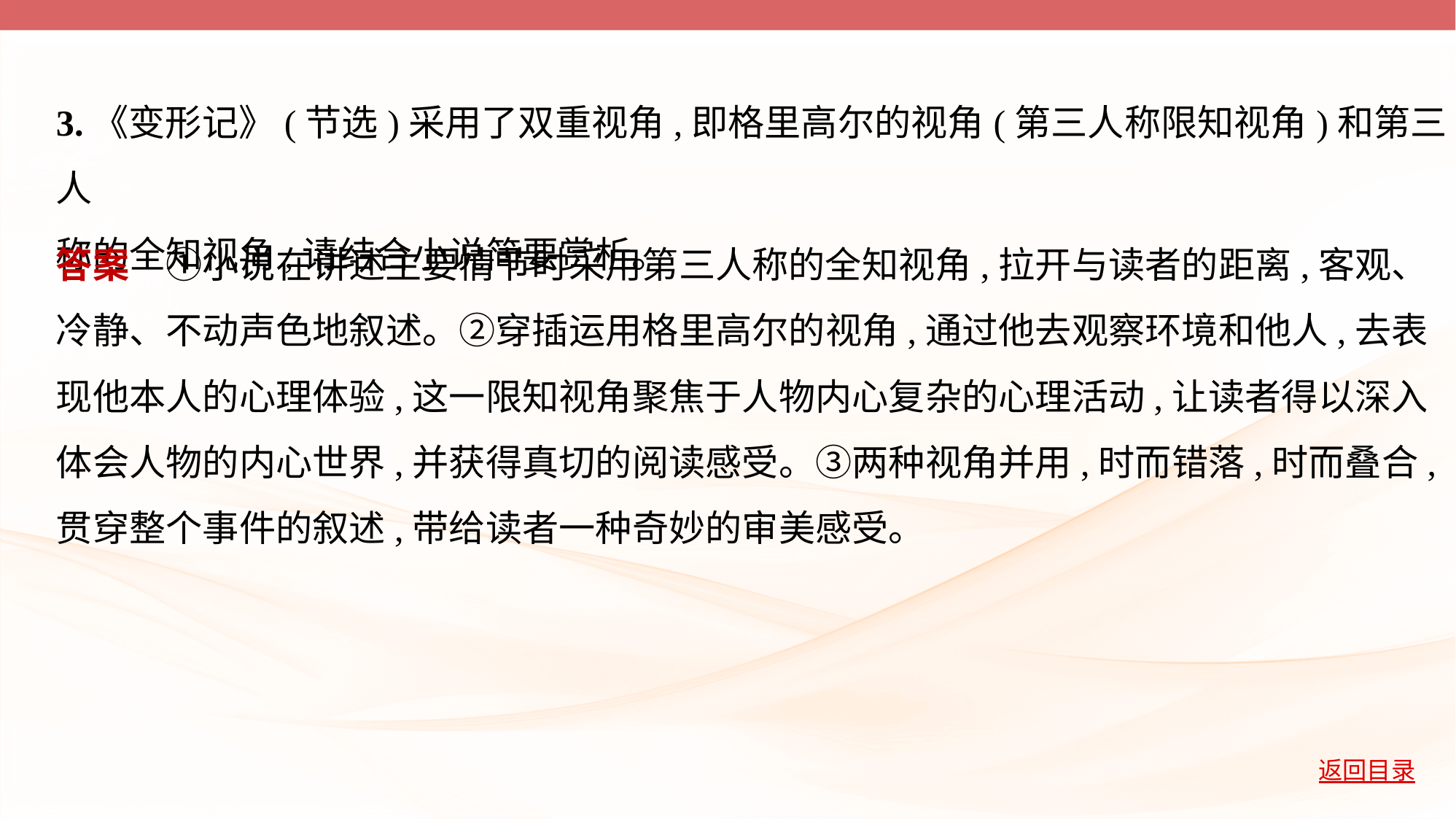

3.《变形记》(节选)采用了双重视角,即格里高尔的视角(第三人称限知视角)和第三人
称的全知视角,请结合小说简要赏析。
答案　①小说在讲述主要情节时采用第三人称的全知视角,拉开与读者的距离,客观、
冷静、不动声色地叙述。②穿插运用格里高尔的视角,通过他去观察环境和他人,去表
现他本人的心理体验,这一限知视角聚焦于人物内心复杂的心理活动,让读者得以深入
体会人物的内心世界,并获得真切的阅读感受。③两种视角并用,时而错落,时而叠合,
贯穿整个事件的叙述,带给读者一种奇妙的审美感受。